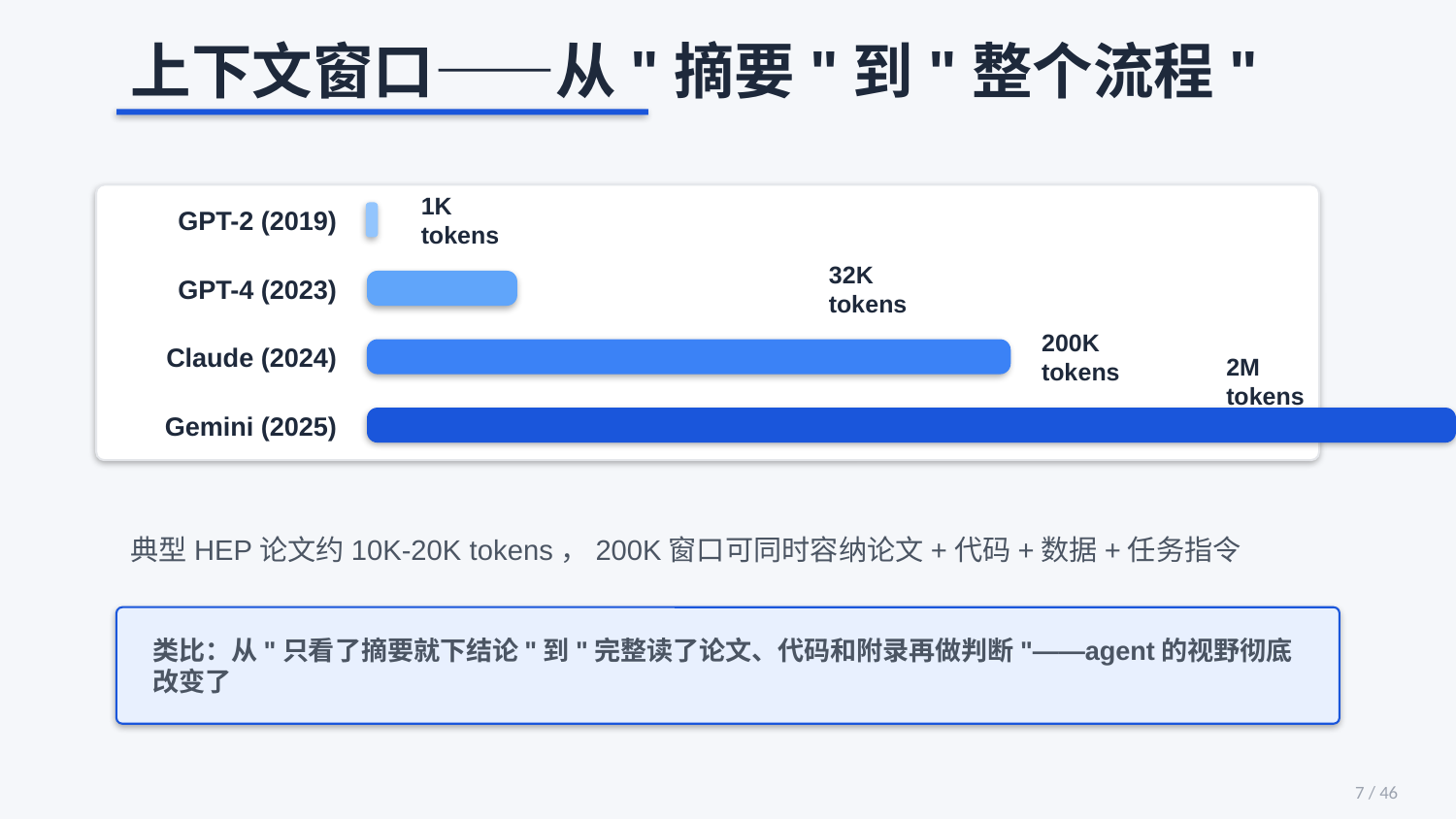

上下文窗口——从"摘要"到"整个流程"

GPT-2 (2019)
1K tokens

GPT-4 (2023)
32K tokens

Claude (2024)
200K tokens

2M tokens
Gemini (2025)

典型HEP论文约10K-20K tokens，200K窗口可同时容纳论文+代码+数据+任务指令

类比：从"只看了摘要就下结论"到"完整读了论文、代码和附录再做判断"——agent的视野彻底改变了
7 / 46